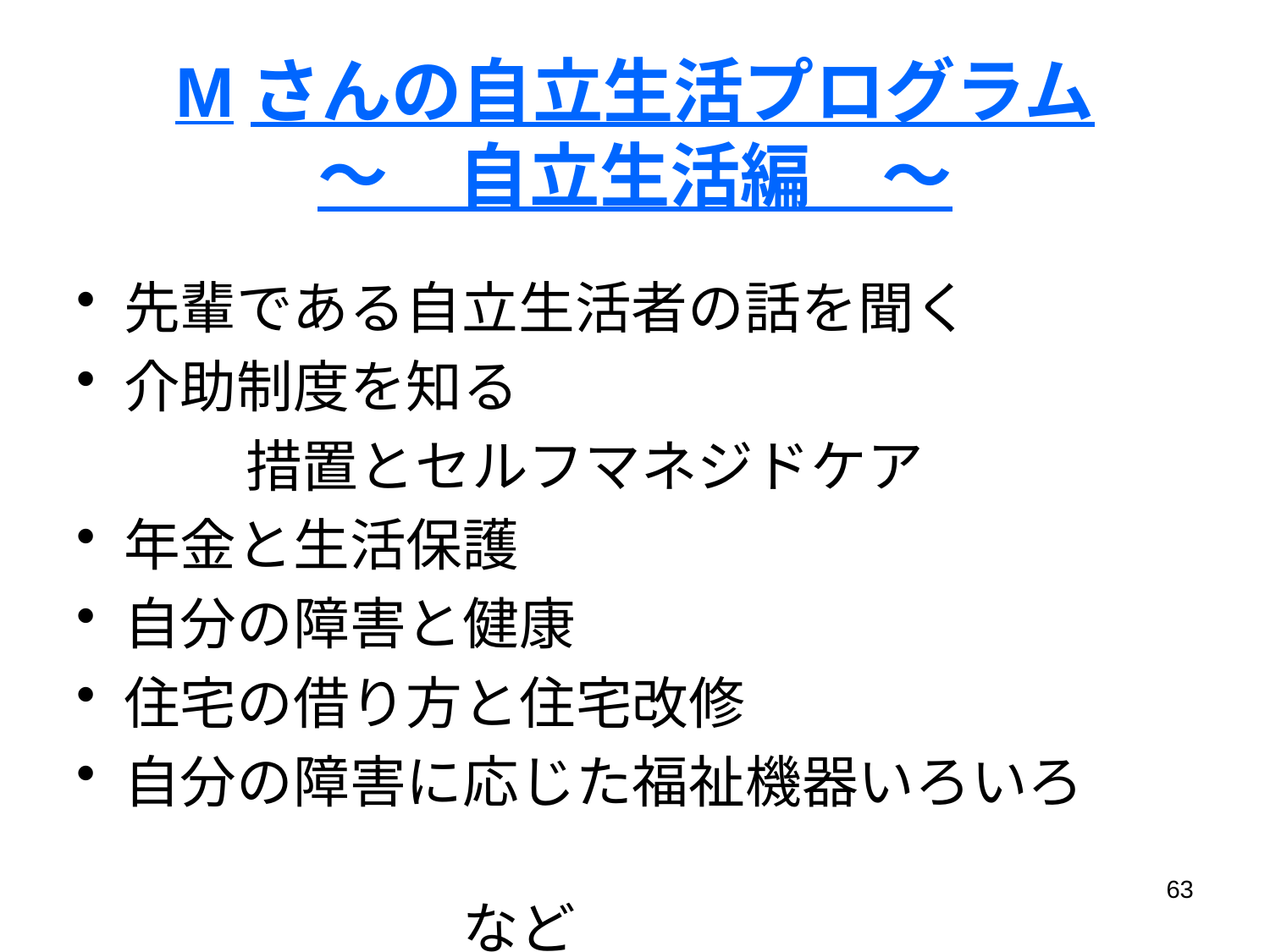

# Mさんの自立生活プログラム ～　自立生活編　～
先輩である自立生活者の話を聞く
介助制度を知る
　　　措置とセルフマネジドケア
年金と生活保護
自分の障害と健康
住宅の借り方と住宅改修
自分の障害に応じた福祉機器いろいろ
　　　　　　　　　　　　　　　　　　　　　　　　　など
63